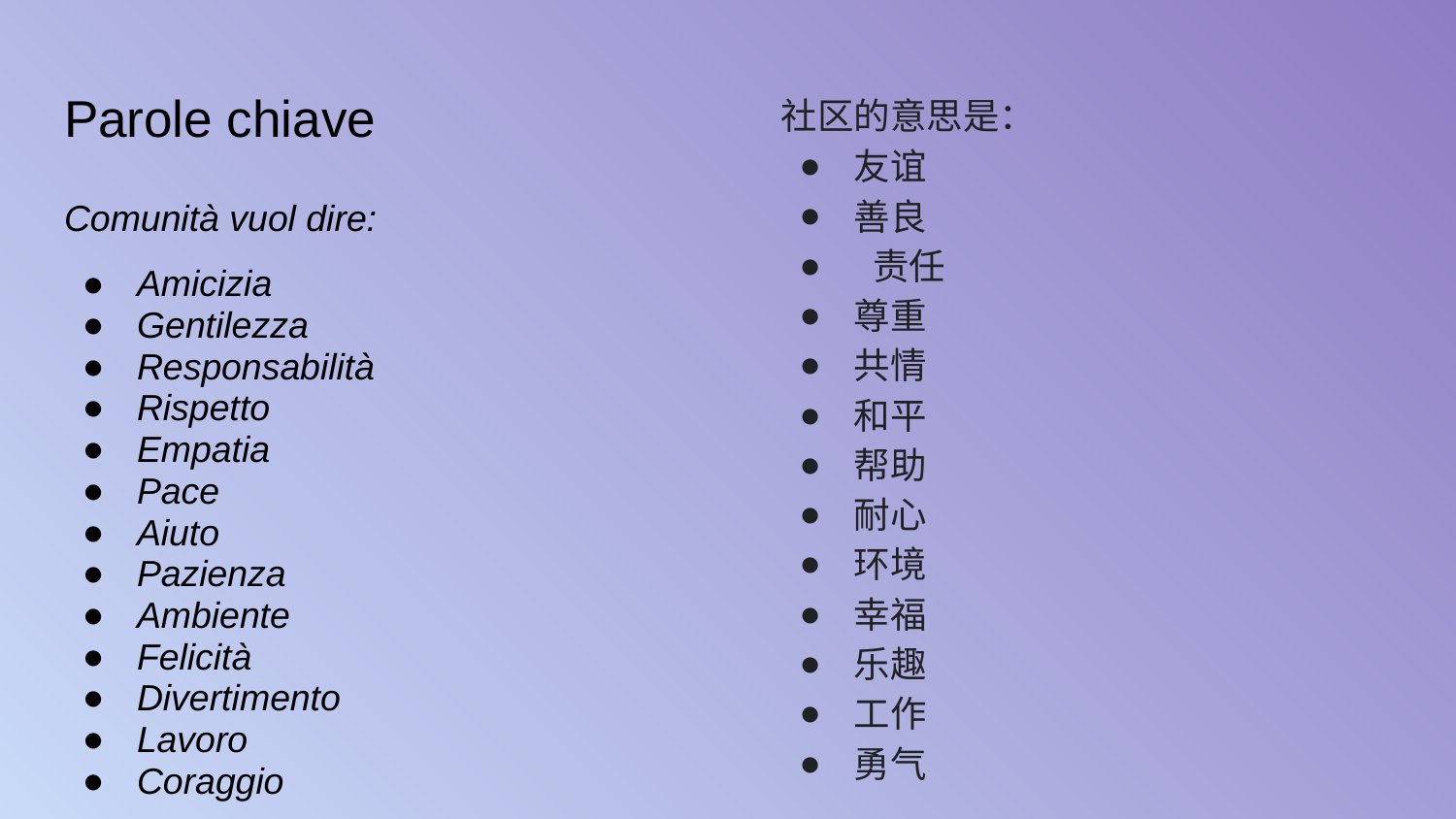

社区的意思是：
友谊
善良
 责任
尊重
共情
和平
帮助
耐心
环境
幸福
乐趣
工作
勇气

# Parole chiave
Comunità vuol dire:
Amicizia
Gentilezza
Responsabilità
Rispetto
Empatia
Pace
Aiuto
Pazienza
Ambiente
Felicità
Divertimento
Lavoro
Coraggio